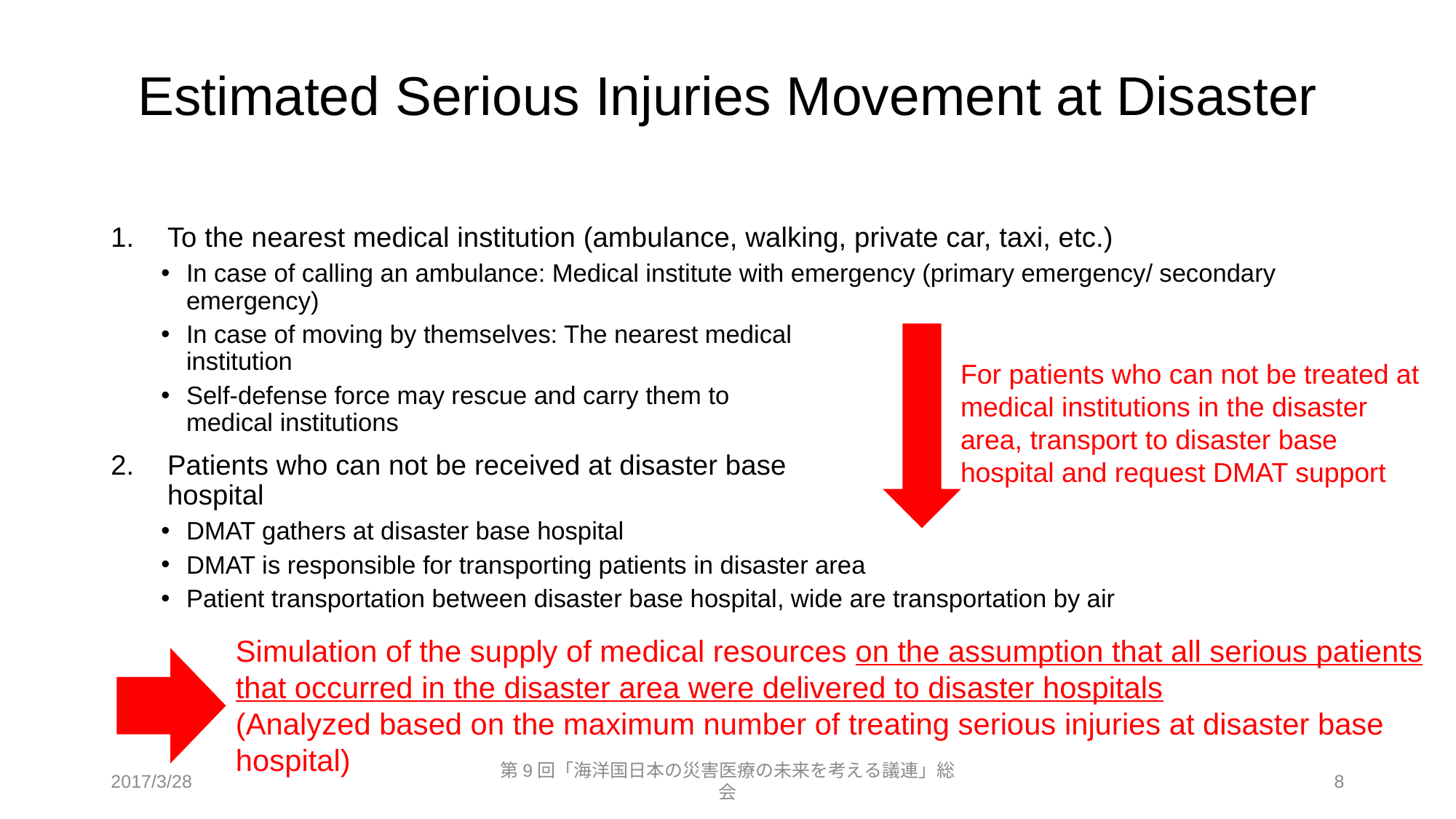

# Estimated Serious Injuries Movement at Disaster
To the nearest medical institution (ambulance, walking, private car, taxi, etc.)
In case of calling an ambulance: Medical institute with emergency (primary emergency/ secondary emergency)
In case of moving by themselves: The nearest medical
institution
Self-defense force may rescue and carry them to
medical institutions
Patients who can not be received at disaster base
hospital
DMAT gathers at disaster base hospital
DMAT is responsible for transporting patients in disaster area
Patient transportation between disaster base hospital, wide are transportation by air

For patients who can not be treated at medical institutions in the disaster area, transport to disaster base hospital and request DMAT support
Simulation of the supply of medical resources on the assumption that all serious patients that occurred in the disaster area were delivered to disaster hospitals
(Analyzed based on the maximum number of treating serious injuries at disaster base hospital)

2017/3/28
第9回「海洋国日本の災害医療の未来を考える議連」総会
8